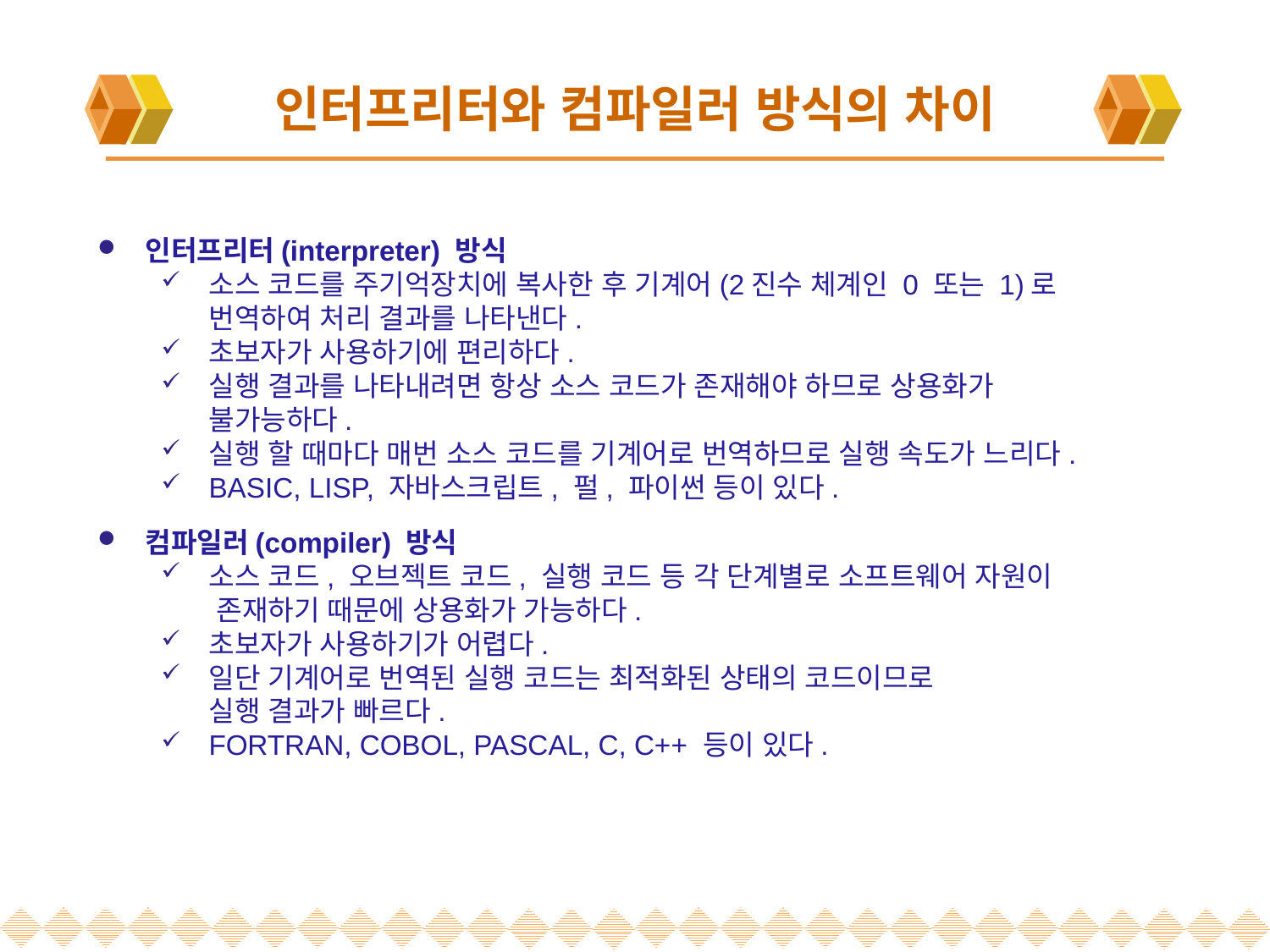

# 인터프리터와 컴파일러 방식의 차이

인터프리터(interpreter) 방식
소스 코드를 주기억장치에 복사한 후 기계어(2진수 체계인 0 또는 1)로
번역하여 처리 결과를 나타낸다.
초보자가 사용하기에 편리하다.
실행 결과를 나타내려면 항상 소스 코드가 존재해야 하므로 상용화가
불가능하다.
실행 할 때마다 매번 소스 코드를 기계어로 번역하므로 실행 속도가 느리다.
BASIC, LISP, 자바스크립트, 펄, 파이썬 등이 있다.

컴파일러(compiler) 방식
소스 코드, 오브젝트 코드, 실행 코드 등 각 단계별로 소프트웨어 자원이
 존재하기 때문에 상용화가 가능하다.
초보자가 사용하기가 어렵다.
일단 기계어로 번역된 실행 코드는 최적화된 상태의 코드이므로
실행 결과가 빠르다.
FORTRAN, COBOL, PASCAL, C, C++ 등이 있다.